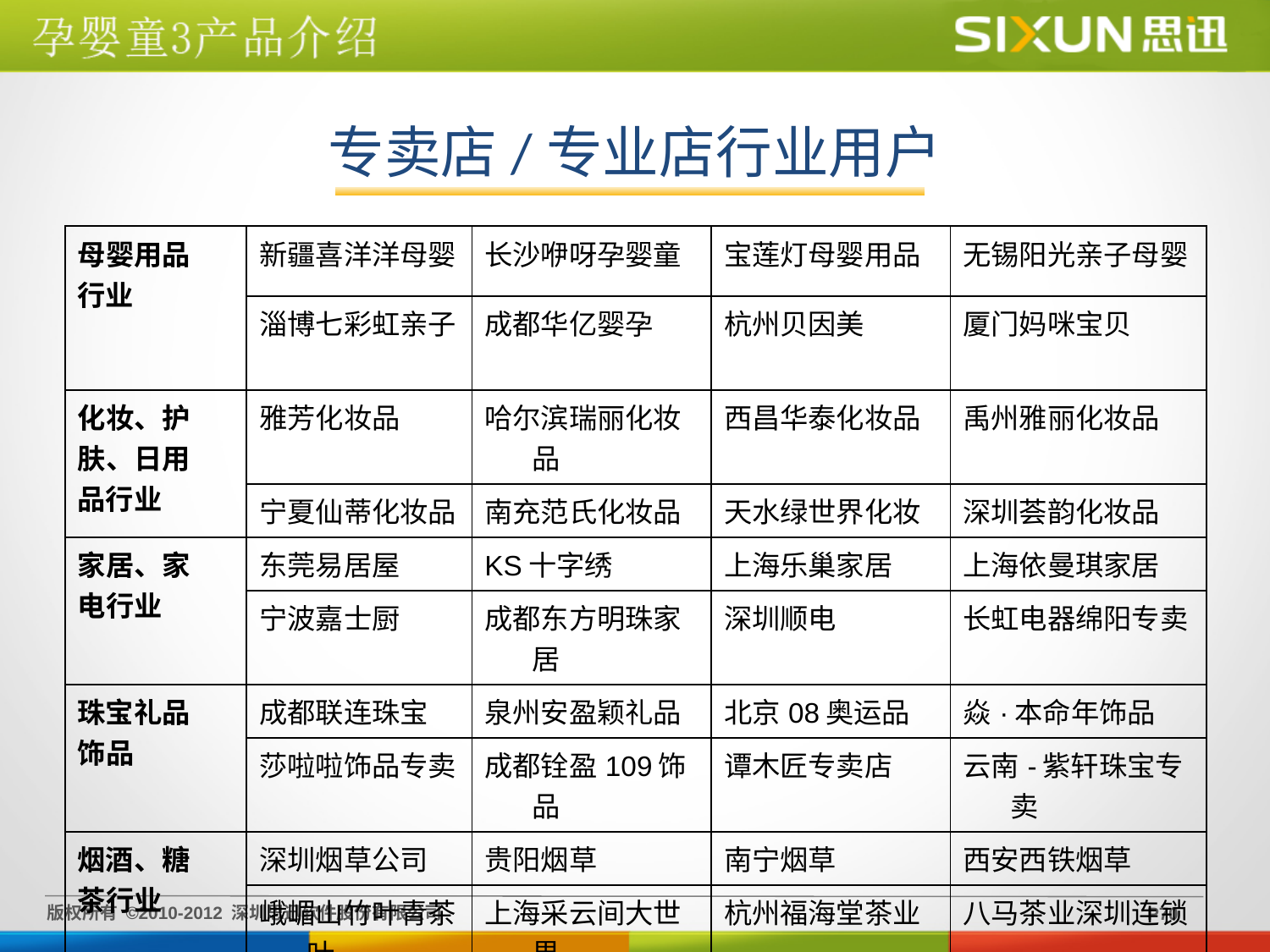

专卖店/专业店行业用户

| 母婴用品 行业 | 新疆喜洋洋母婴 | 长沙咿呀孕婴童 | 宝莲灯母婴用品 | 无锡阳光亲子母婴 |
| --- | --- | --- | --- | --- |
|  | 淄博七彩虹亲子 | 成都华亿婴孕 | 杭州贝因美 | 厦门妈咪宝贝 |
| 化妆、护 肤、日用 品行业 | 雅芳化妆品 | 哈尔滨瑞丽化妆品 | 西昌华泰化妆品 | 禹州雅丽化妆品 |
|  | 宁夏仙蒂化妆品 | 南充范氏化妆品 | 天水绿世界化妆 | 深圳荟韵化妆品 |
| 家居、家 电行业 | 东莞易居屋 | KS十字绣 | 上海乐巢家居 | 上海依曼琪家居 |
|  | 宁波嘉士厨 | 成都东方明珠家居 | 深圳顺电 | 长虹电器绵阳专卖 |
| 珠宝礼品 饰品 | 成都联连珠宝 | 泉州安盈颖礼品 | 北京08奥运品 | 焱·本命年饰品 |
|  | 莎啦啦饰品专卖 | 成都铨盈109饰品 | 谭木匠专卖店 | 云南-紫轩珠宝专卖 |
| 烟酒、糖 茶行业 | 深圳烟草公司 | 贵阳烟草 | 南宁烟草 | 西安西铁烟草 |
|  | 峨嵋山竹叶青茶叶 | 上海采云间大世界 | 杭州福海堂茶业 | 八马茶业深圳连锁 |